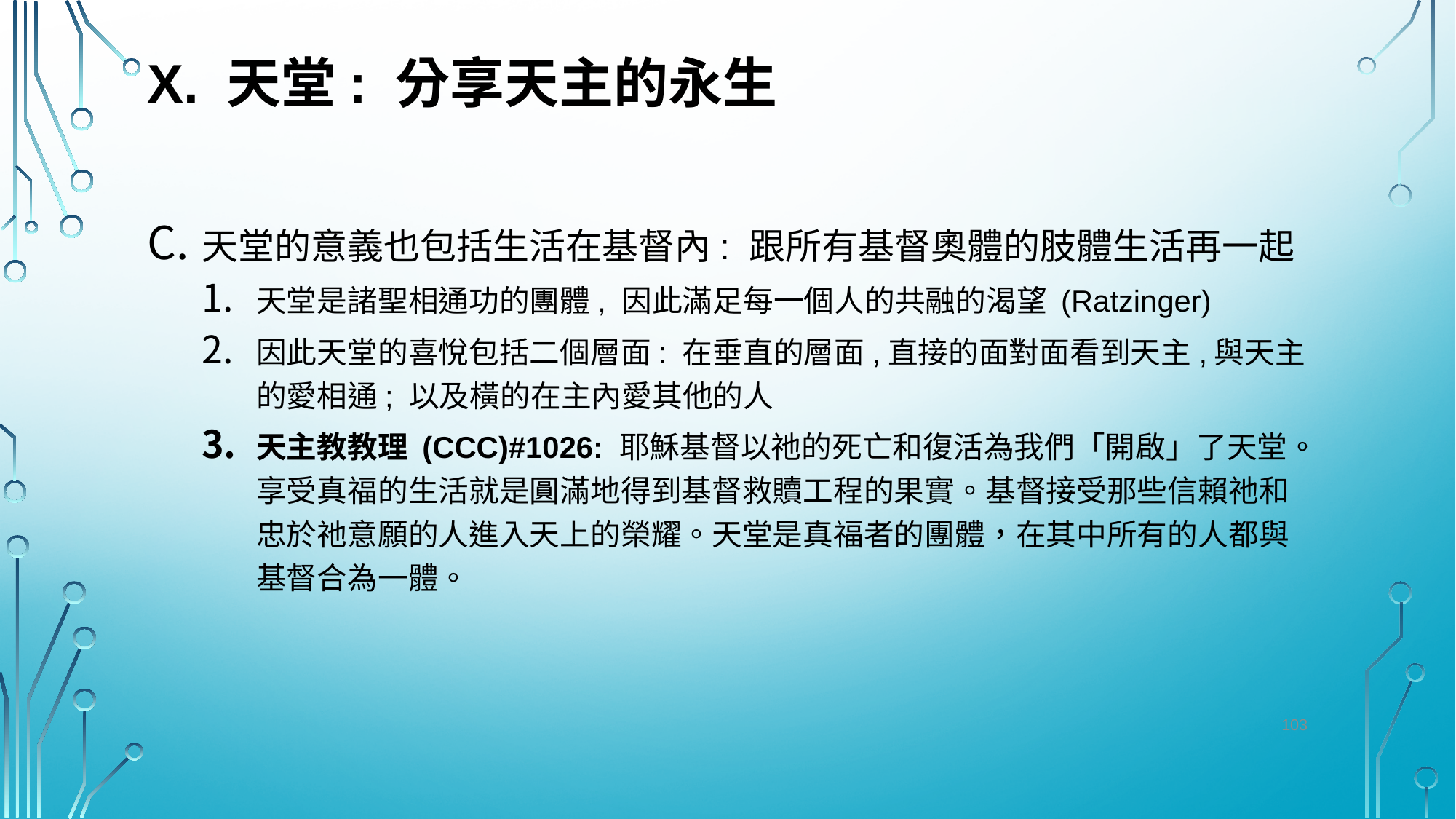

# X. 天堂: 分享天主的永生
天堂的意義也包括生活在基督內: 跟所有基督奧體的肢體生活再一起
天堂是諸聖相通功的團體, 因此滿足每一個人的共融的渴望 (Ratzinger)
因此天堂的喜悅包括二個層面: 在垂直的層面,直接的面對面看到天主,與天主的愛相通; 以及橫的在主內愛其他的人
天主教教理 (CCC)#1026: 耶穌基督以祂的死亡和復活為我們「開啟」了天堂。享受真福的生活就是圓滿地得到基督救贖工程的果實。基督接受那些信賴祂和忠於祂意願的人進入天上的榮耀。天堂是真福者的團體，在其中所有的人都與基督合為一體。
103